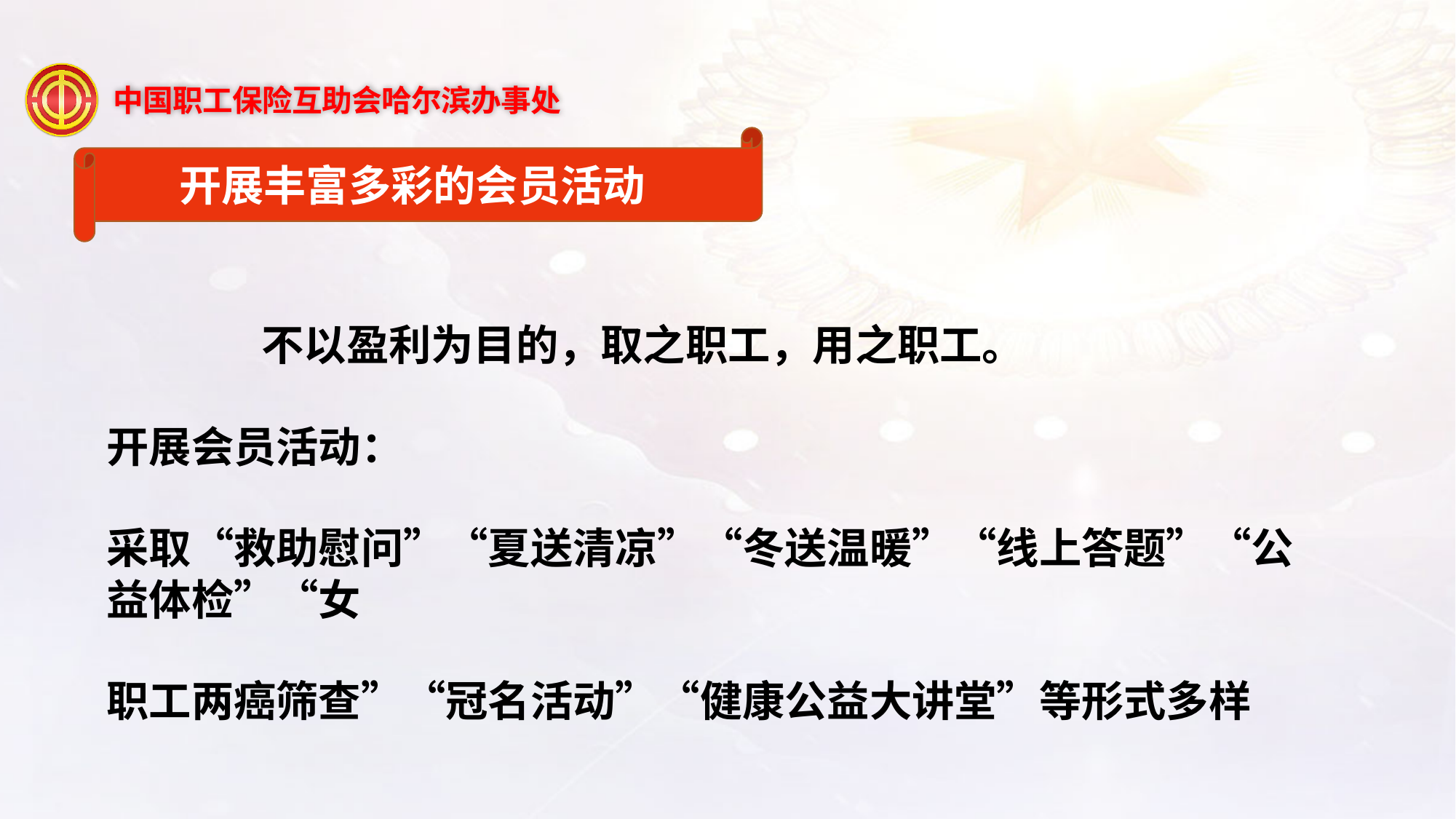

开展丰富多彩的会员活动

               不以盈利为目的，取之职工，用之职工。

开展会员活动：

采取“救助慰问”“夏送清凉”“冬送温暖”“线上答题”“公益体检”“女

职工两癌筛查”“冠名活动”“健康公益大讲堂”等形式多样